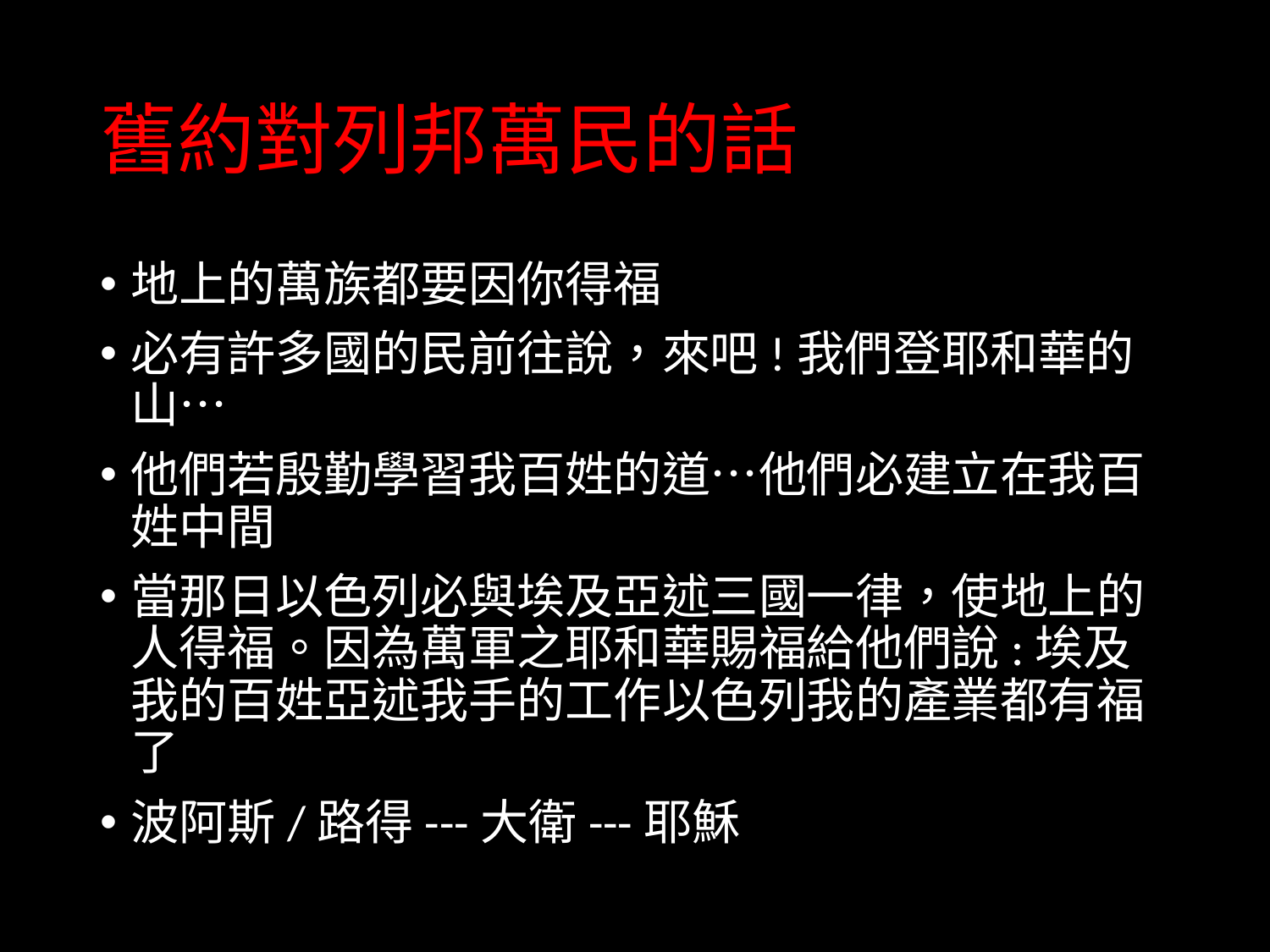

# 舊約對列邦萬民的話
地上的萬族都要因你得福
必有許多國的民前往說，來吧!我們登耶和華的山…
他們若殷勤學習我百姓的道…他們必建立在我百姓中間
當那日以色列必與埃及亞述三國一律，使地上的人得福。因為萬軍之耶和華賜福給他們說:埃及我的百姓亞述我手的工作以色列我的產業都有福了
波阿斯/路得---大衛---耶穌